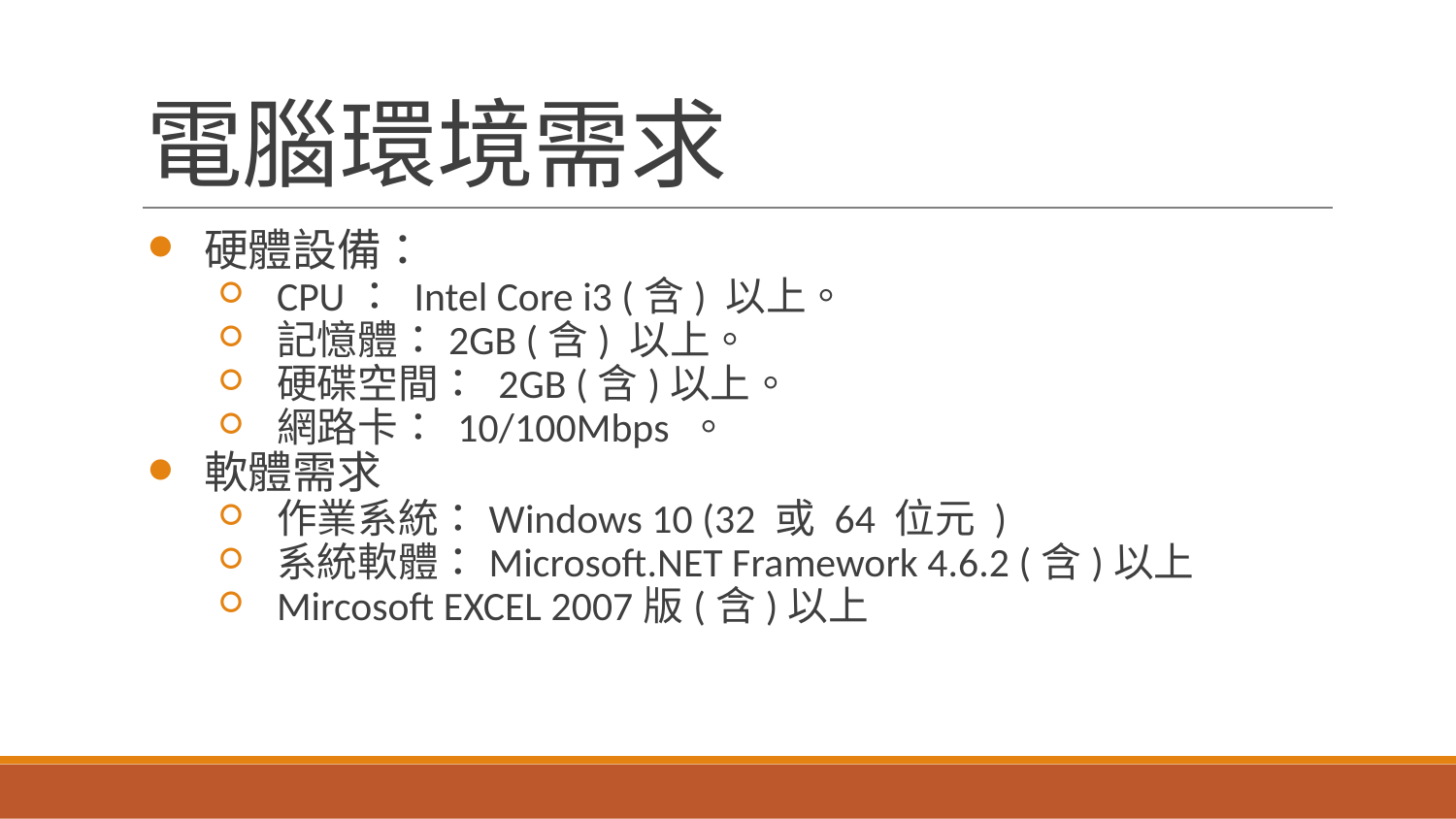

# 電腦環境需求
硬體設備：
CPU： Intel Core i3 (含) 以上。
記憶體：2GB (含) 以上。
硬碟空間： 2GB (含)以上。
網路卡： 10/100Mbps 。
軟體需求
作業系統：Windows 10 (32 或 64 位元 )
系統軟體：Microsoft.NET Framework 4.6.2 (含)以上
Mircosoft EXCEL 2007版(含)以上